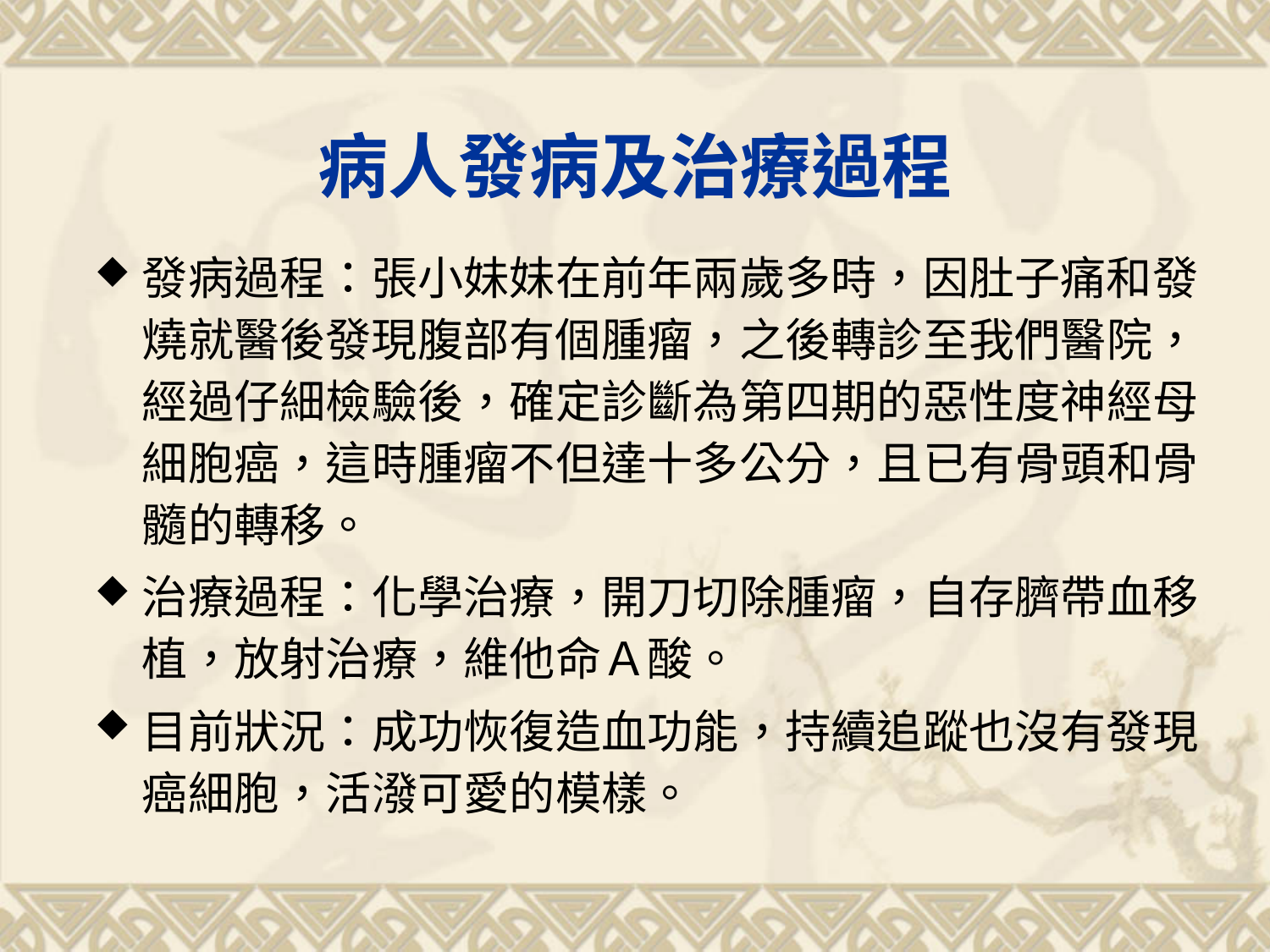

# 病人發病及治療過程
發病過程：張小妹妹在前年兩歲多時，因肚子痛和發燒就醫後發現腹部有個腫瘤，之後轉診至我們醫院，經過仔細檢驗後，確定診斷為第四期的惡性度神經母細胞癌，這時腫瘤不但達十多公分，且已有骨頭和骨髓的轉移。
治療過程：化學治療，開刀切除腫瘤，自存臍帶血移植，放射治療，維他命Ａ酸。
目前狀況：成功恢復造血功能，持續追蹤也沒有發現癌細胞，活潑可愛的模樣。